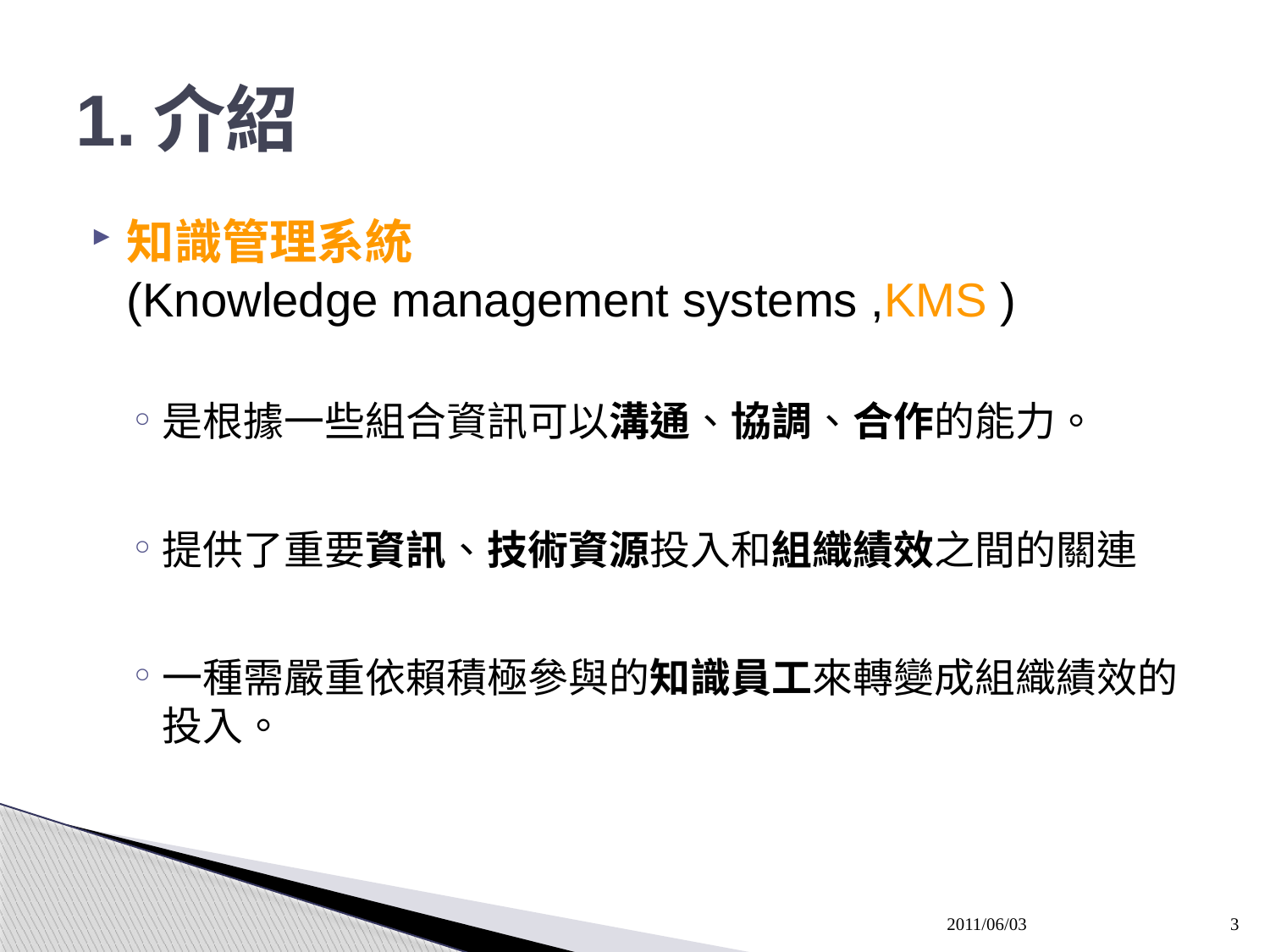

# 1.介紹
知識管理系統
(Knowledge management systems ,KMS )

是根據一些組合資訊可以溝通、協調、合作的能力。

提供了重要資訊、技術資源投入和組織績效之間的關連

一種需嚴重依賴積極參與的知識員工來轉變成組織績效的投入。
2011/06/03
3